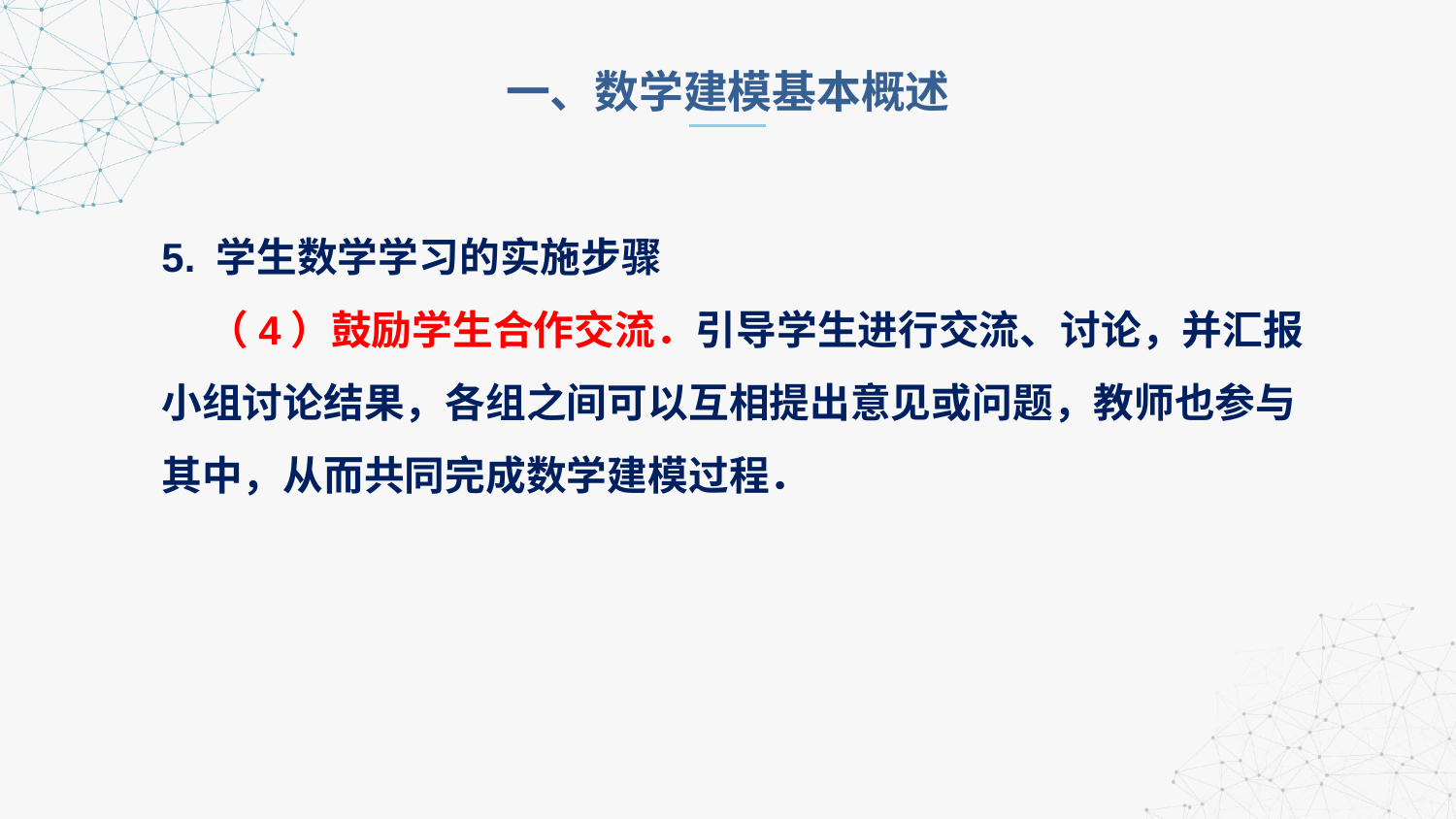

一、数学建模基本概述
5. 学生数学学习的实施步骤
    （4）鼓励学生合作交流．引导学生进行交流、讨论，并汇报小组讨论结果，各组之间可以互相提出意见或问题，教师也参与其中，从而共同完成数学建模过程．